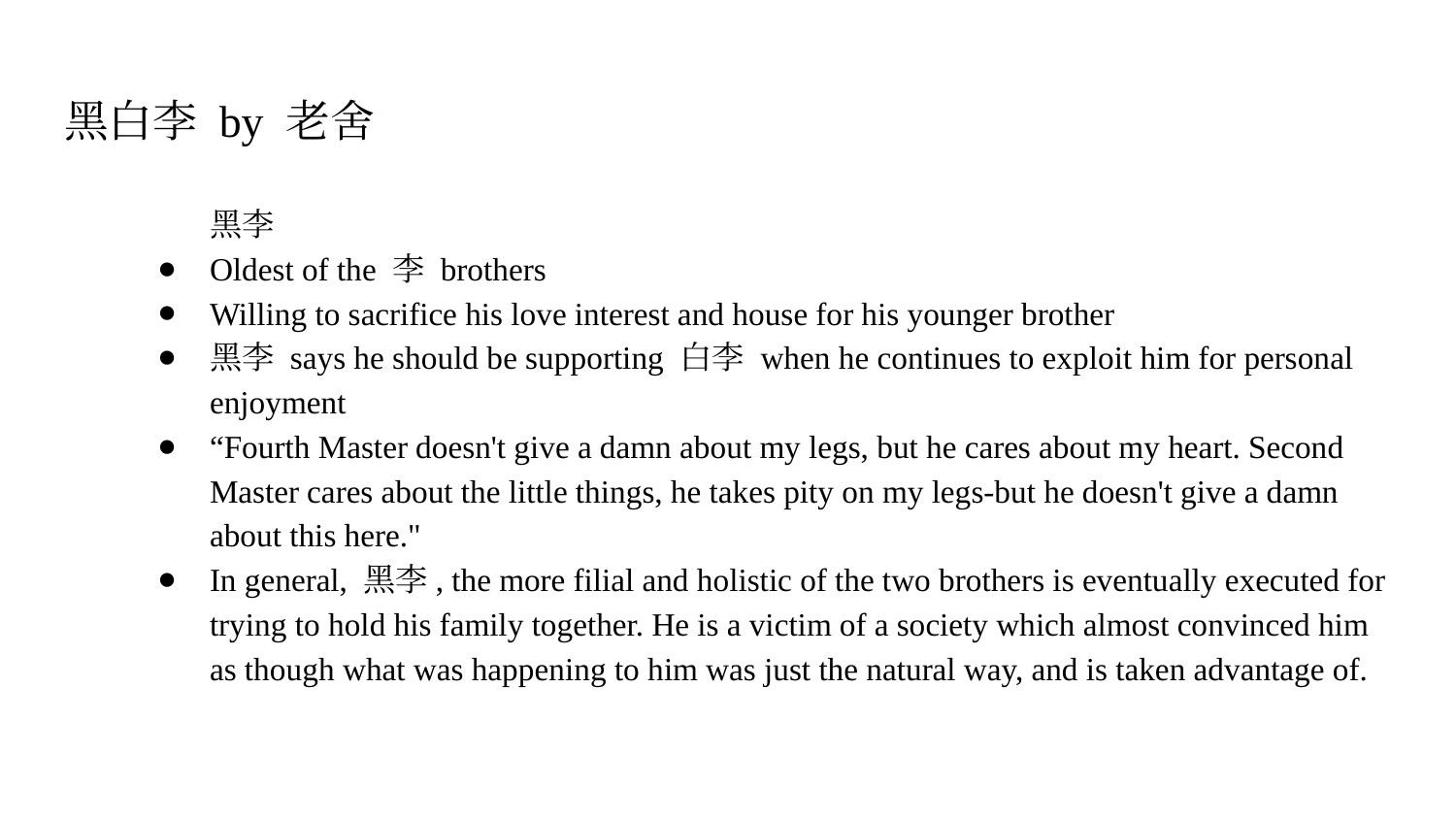

# 黑白李 by 老舍
	黑李
Oldest of the 李 brothers
Willing to sacrifice his love interest and house for his younger brother
黑李 says he should be supporting 白李 when he continues to exploit him for personal enjoyment
“Fourth Master doesn't give a damn about my legs, but he cares about my heart. Second Master cares about the little things, he takes pity on my legs-but he doesn't give a damn about this here."
In general, 黑李, the more filial and holistic of the two brothers is eventually executed for trying to hold his family together. He is a victim of a society which almost convinced him as though what was happening to him was just the natural way, and is taken advantage of.